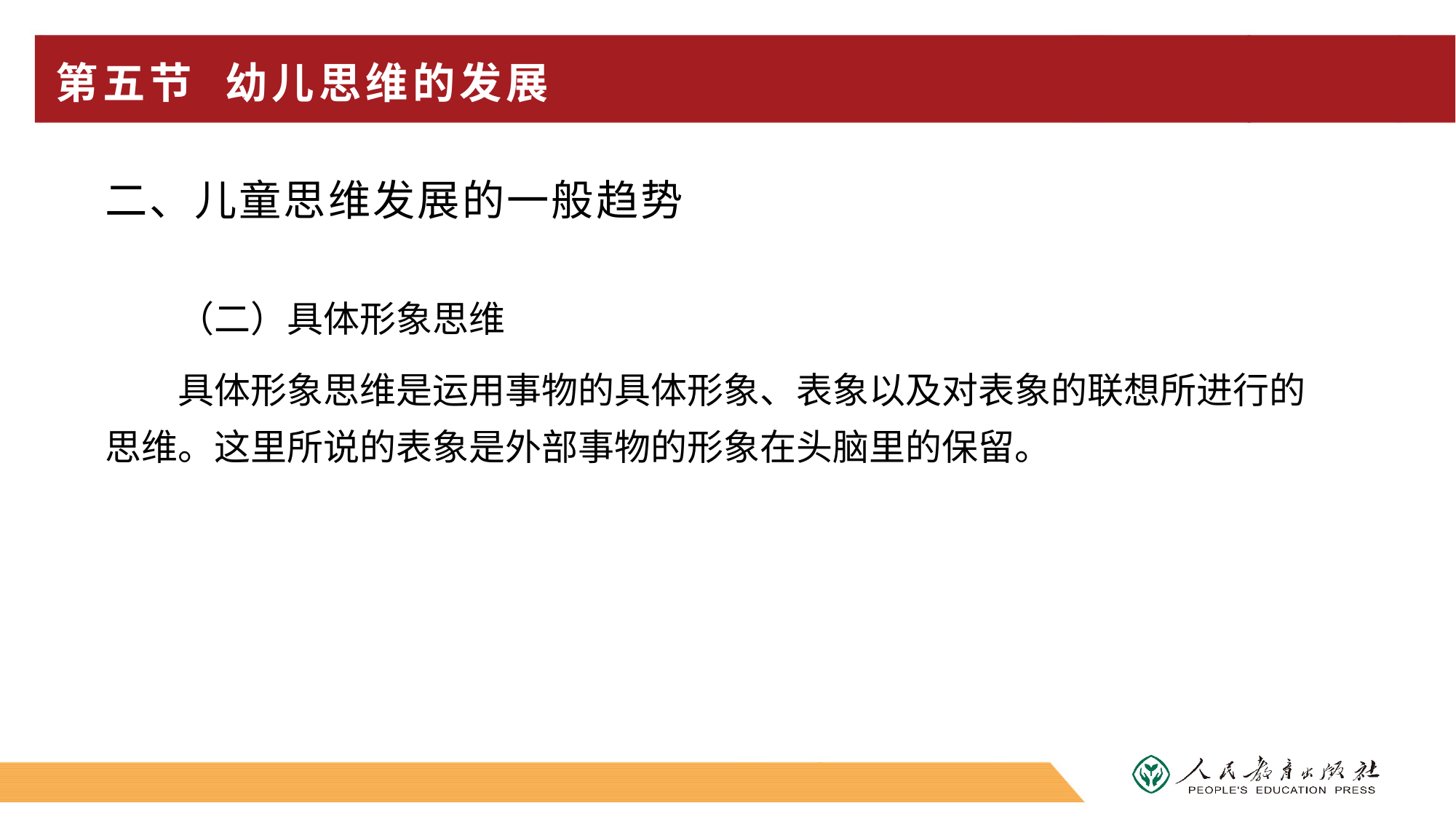

# 第五节  幼儿思维的发展
二、儿童思维发展的一般趋势
（二）具体形象思维
具体形象思维是运用事物的具体形象、表象以及对表象的联想所进行的思维。这里所说的表象是外部事物的形象在头脑里的保留。